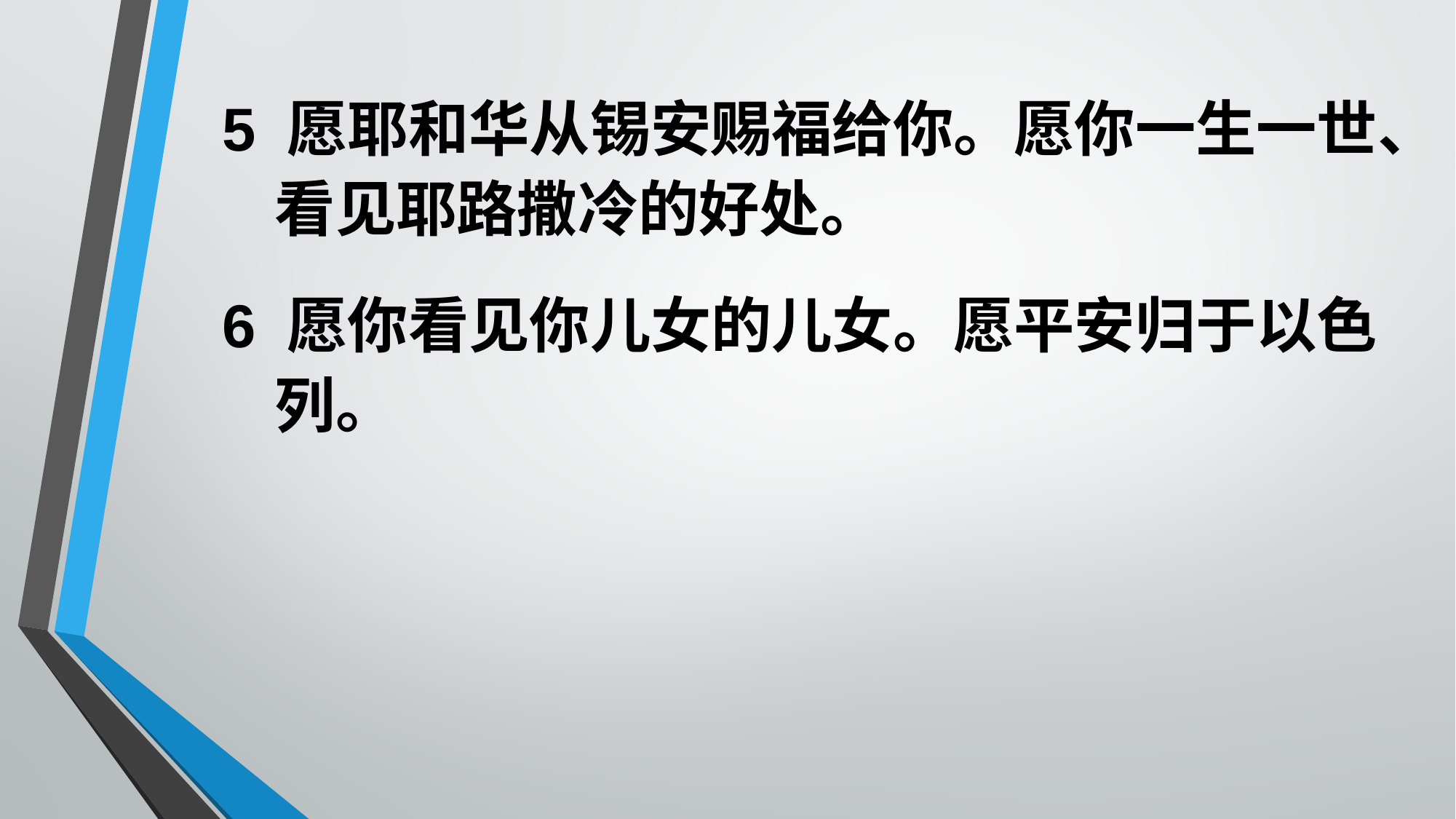

5 愿耶和华从锡安赐福给你。愿你一生一世、看见耶路撒冷的好处。
6 愿你看见你儿女的儿女。愿平安归于以色列。